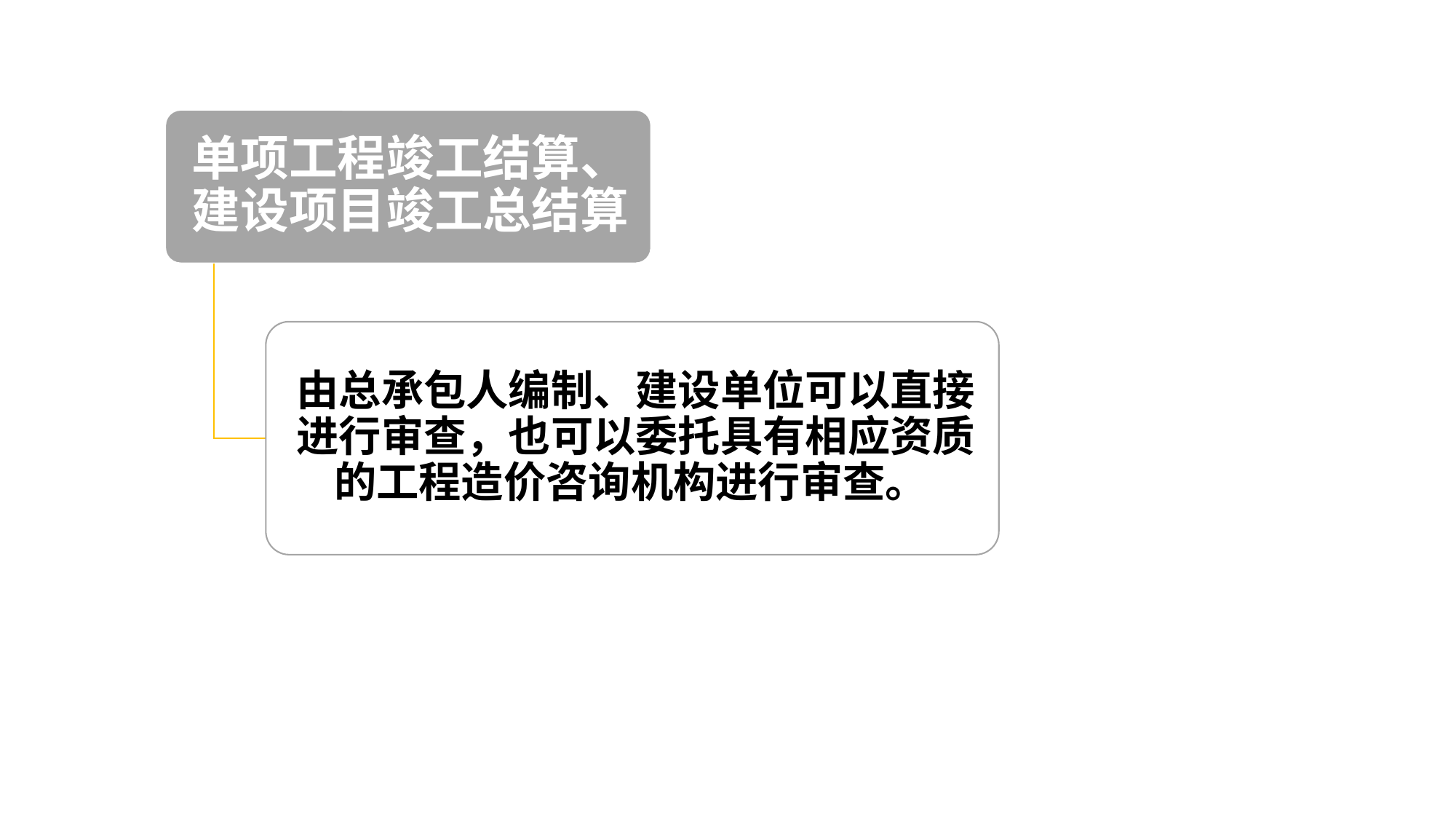

单项工程竣工结算、建设项目竣工总结算
由总承包人编制、建设单位可以直接进行审查，也可以委托具有相应资质的工程造价咨询机构进行审查。